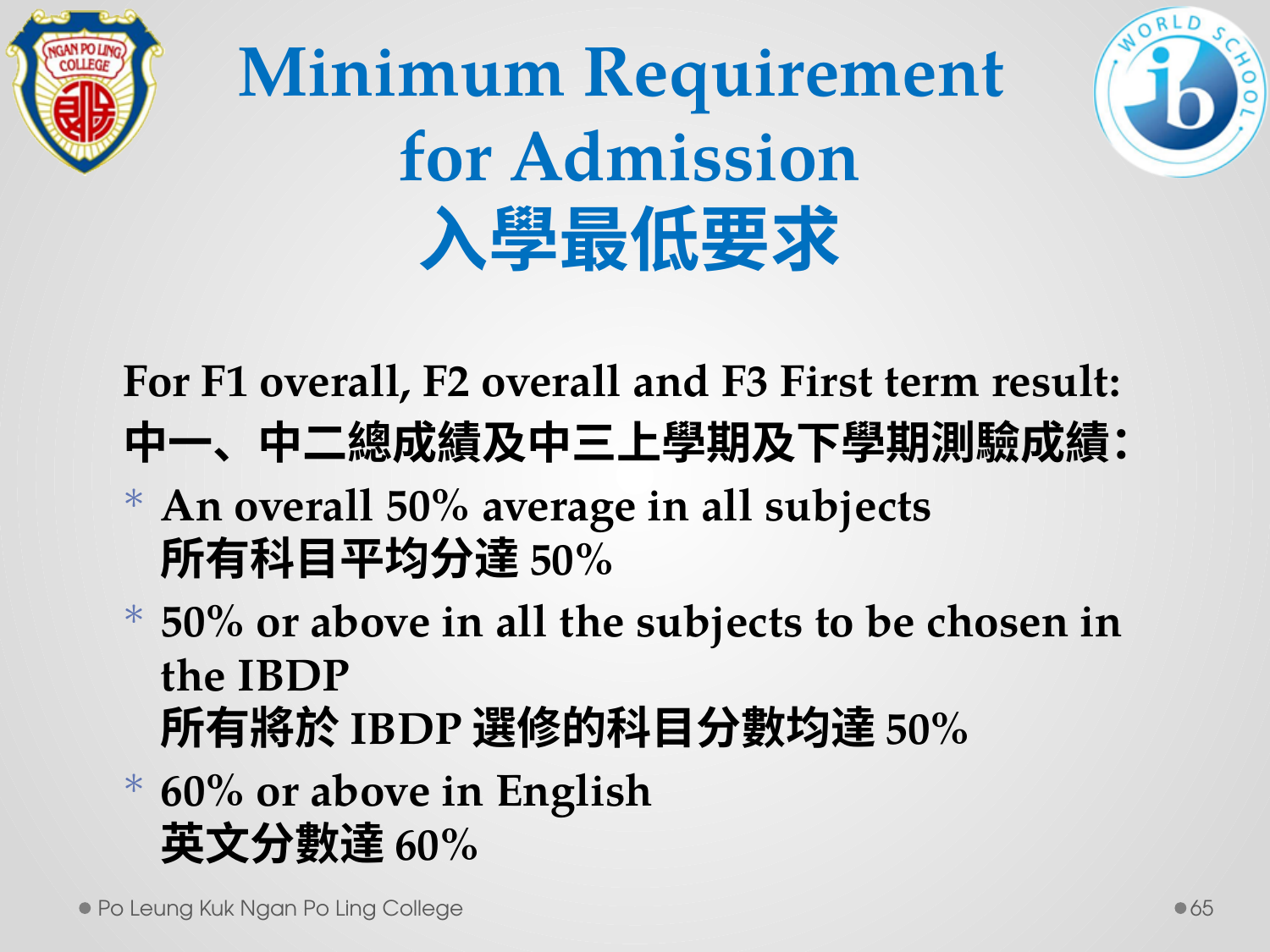

# Minimum Requirement for Admission 入學最低要求
For F1 overall, F2 overall and F3 First term result:
中一、中二總成績及中三上學期及下學期測驗成績：
An overall 50% average in all subjects
所有科目平均分達50%
50% or above in all the subjects to be chosen in the IBDP
所有將於IBDP選修的科目分數均達50%
60% or above in English
英文分數達60%
Po Leung Kuk Ngan Po Ling College
65